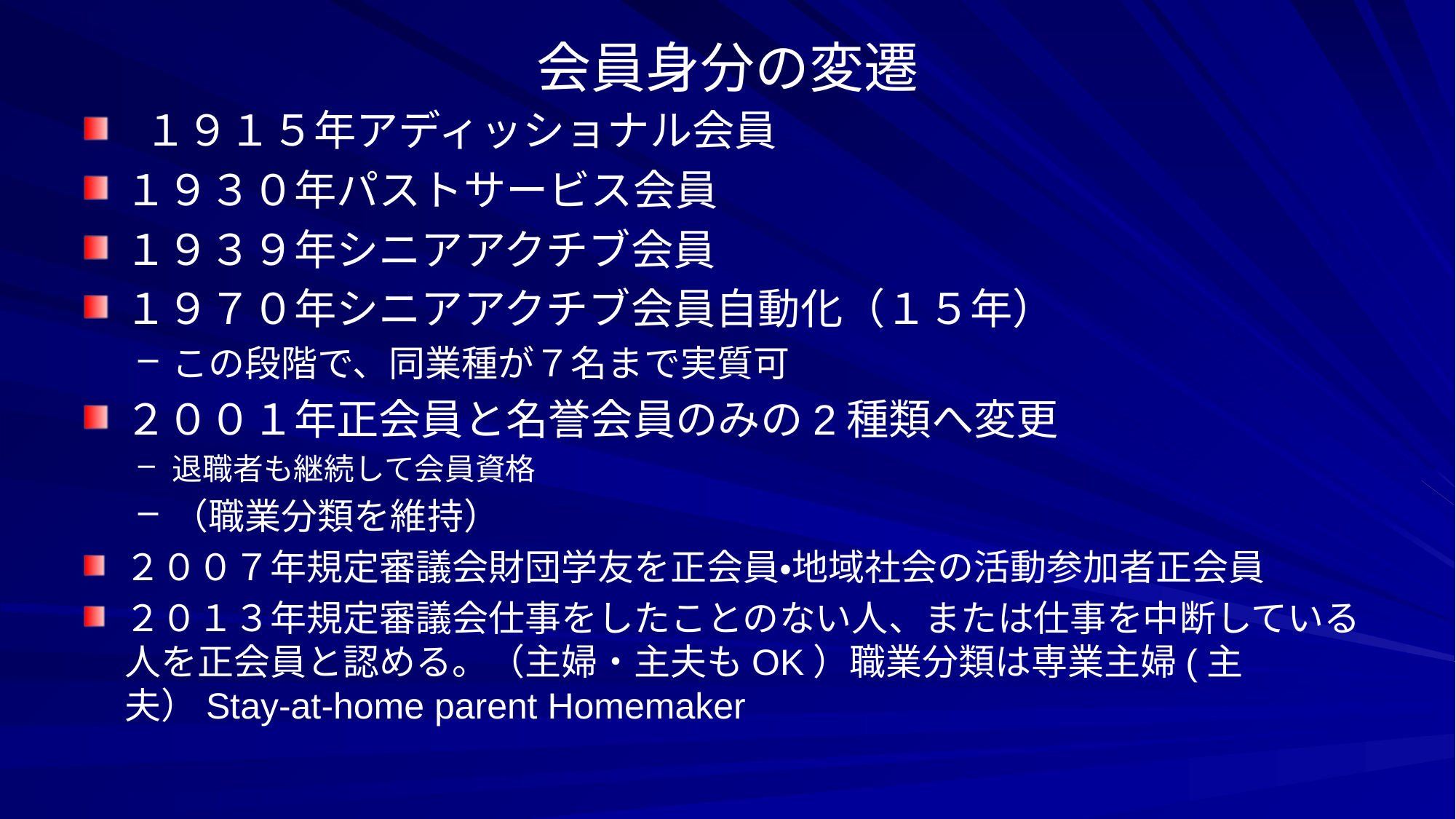

# 会員身分の変遷
 １９１５年アディッショナル会員
１９３０年パストサービス会員
１９３９年シニアアクチブ会員
１９７０年シニアアクチブ会員自動化（１５年）
この段階で、同業種が７名まで実質可
２００１年正会員と名誉会員のみの2種類へ変更
退職者も継続して会員資格
（職業分類を維持）
２００７年規定審議会財団学友を正会員•地域社会の活動参加者正会員
２０１３年規定審議会仕事をしたことのない人、または仕事を中断している人を正会員と認める。（主婦・主夫もOK）職業分類は専業主婦(主夫）Stay-at-home parent Homemaker